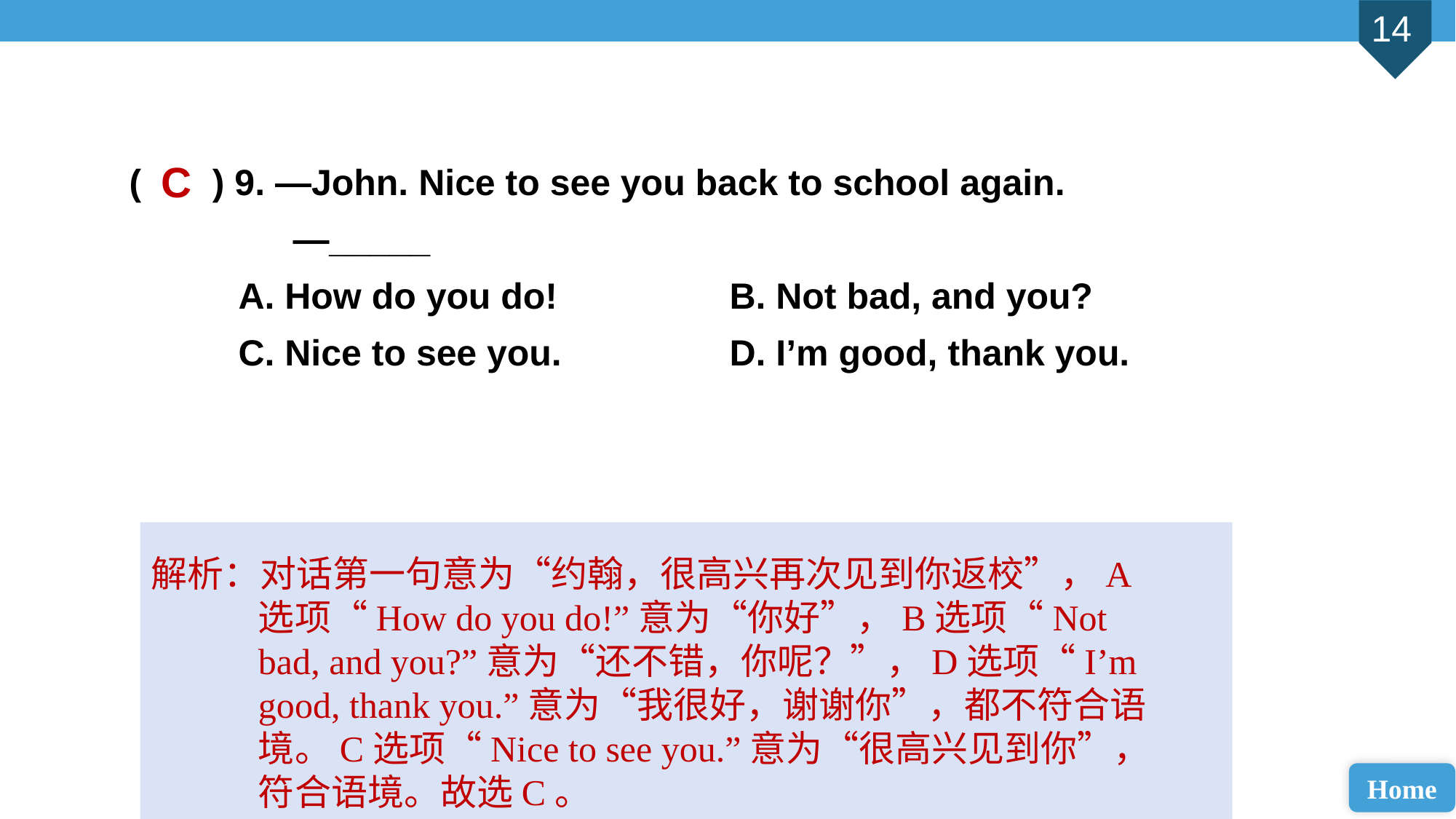

(       ) 9. —John. Nice to see you back to school again.
—_____
A. How do you do! 		B. Not bad, and you?
C. Nice to see you. 		D. I’m good, thank you.
C

解析：对话第一句意为“约翰，很高兴再次见到你返校”，A选项“How do you do!”意为“你好”，B选项“Not bad, and you?”意为“还不错，你呢？”，D选项“I’m good, thank you.”意为“我很好，谢谢你”，都不符合语境。C选项“Nice to see you.”意为“很高兴见到你”，符合语境。故选C。